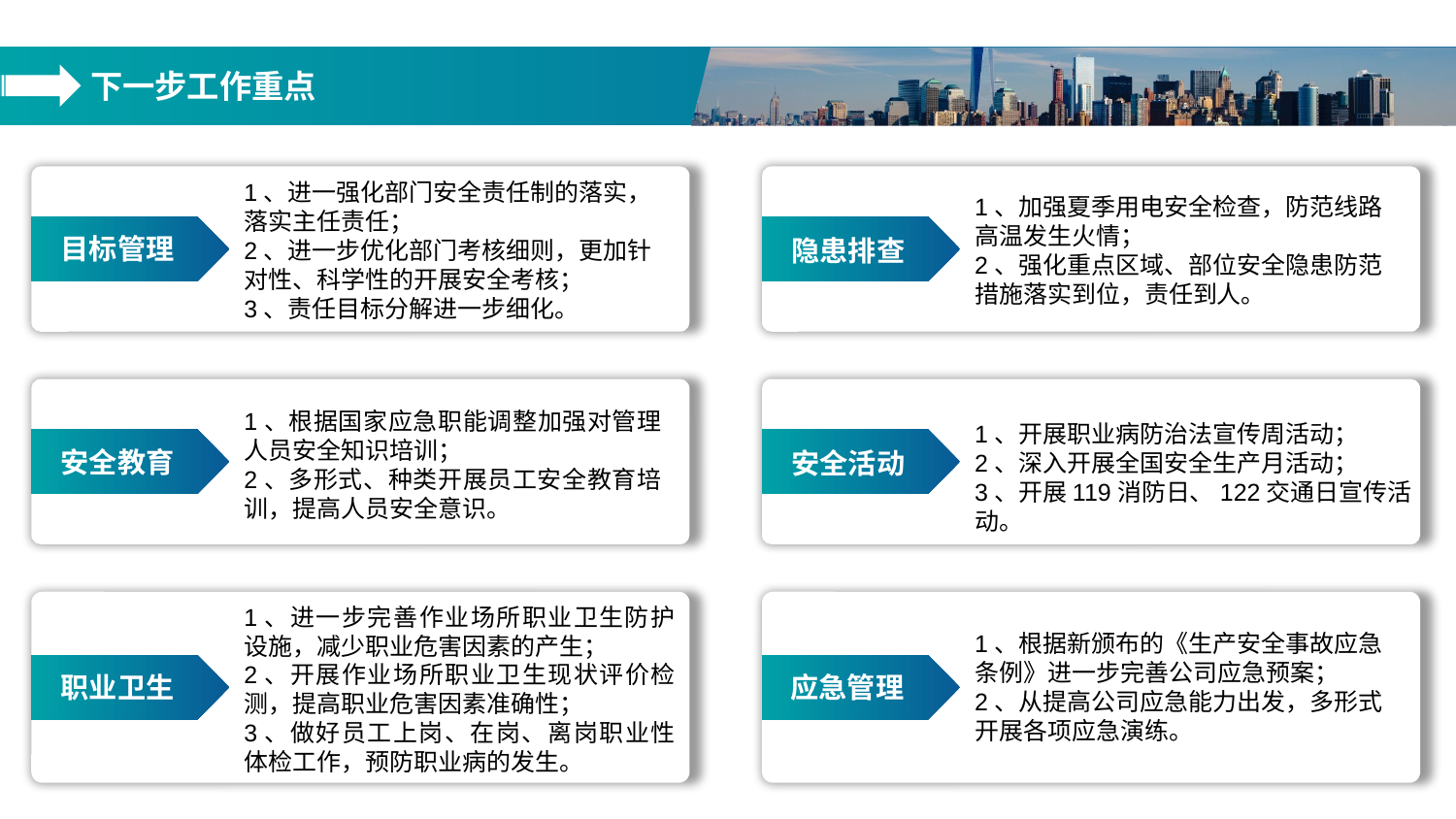

下一步工作重点

1、进一强化部门安全责任制的落实，落实主任责任；
2、进一步优化部门考核细则，更加针对性、科学性的开展安全考核；
3、责任目标分解进一步细化。
1、加强夏季用电安全检查，防范线路高温发生火情；
2、强化重点区域、部位安全隐患防范措施落实到位，责任到人。

目标管理
隐患排查

1、根据国家应急职能调整加强对管理人员安全知识培训；
2、多形式、种类开展员工安全教育培训，提高人员安全意识。
1、开展职业病防治法宣传周活动；
2、深入开展全国安全生产月活动；
3、开展119消防日、122交通日宣传活动。

安全教育
安全活动

1、进一步完善作业场所职业卫生防护设施，减少职业危害因素的产生；
2、开展作业场所职业卫生现状评价检测，提高职业危害因素准确性；
3、做好员工上岗、在岗、离岗职业性体检工作，预防职业病的发生。
1、根据新颁布的《生产安全事故应急条例》进一步完善公司应急预案；
2、从提高公司应急能力出发，多形式开展各项应急演练。

职业卫生
应急管理